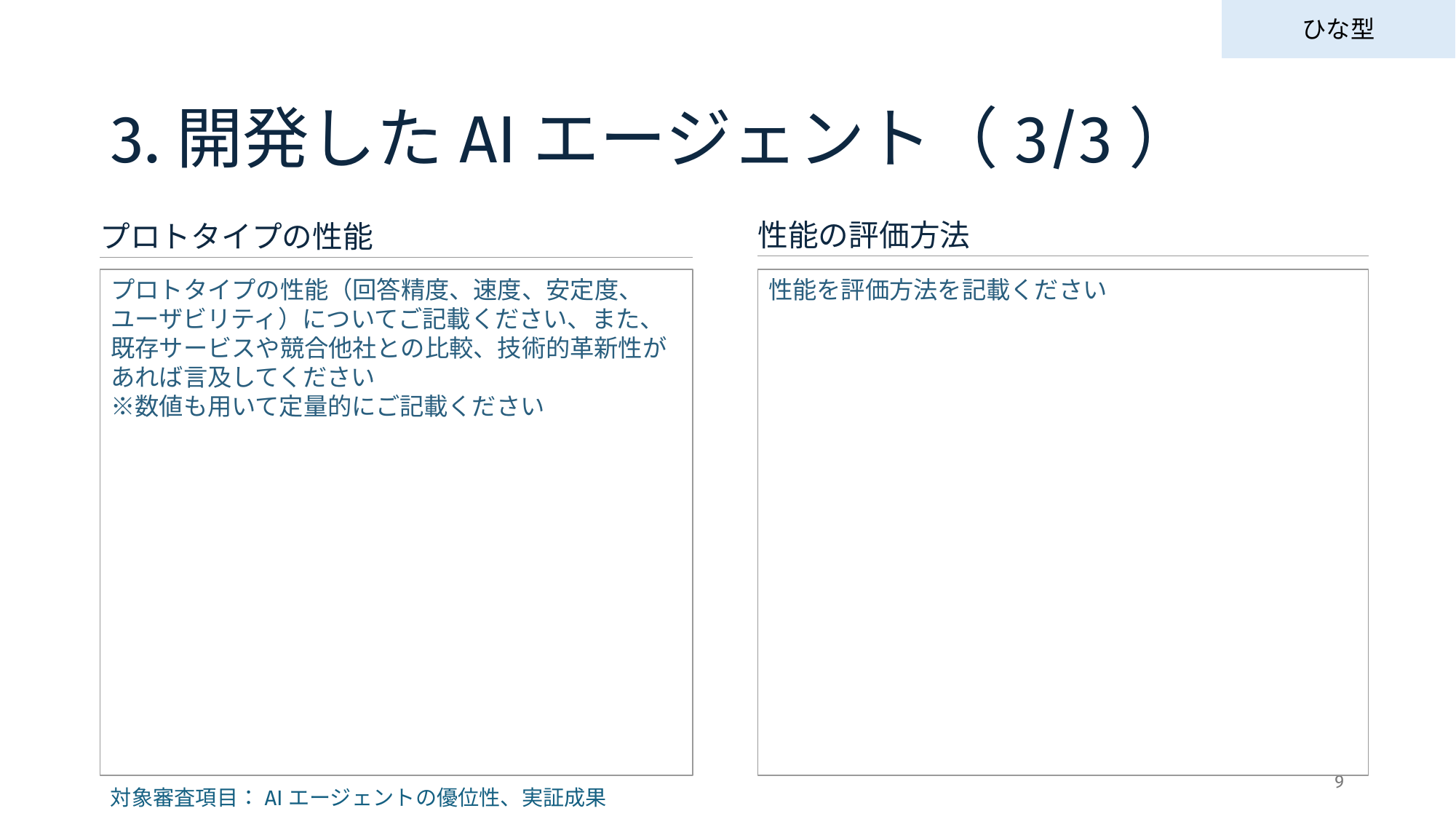

ひな型
3.開発したAIエージェント（3/3）
性能の評価方法
プロトタイプの性能
プロトタイプの性能（回答精度、速度、安定度、ユーザビリティ）についてご記載ください、また、既存サービスや競合他社との比較、技術的革新性があれば言及してください
※数値も用いて定量的にご記載ください
性能を評価方法を記載ください
対象審査項目：AIエージェントの優位性、実証成果